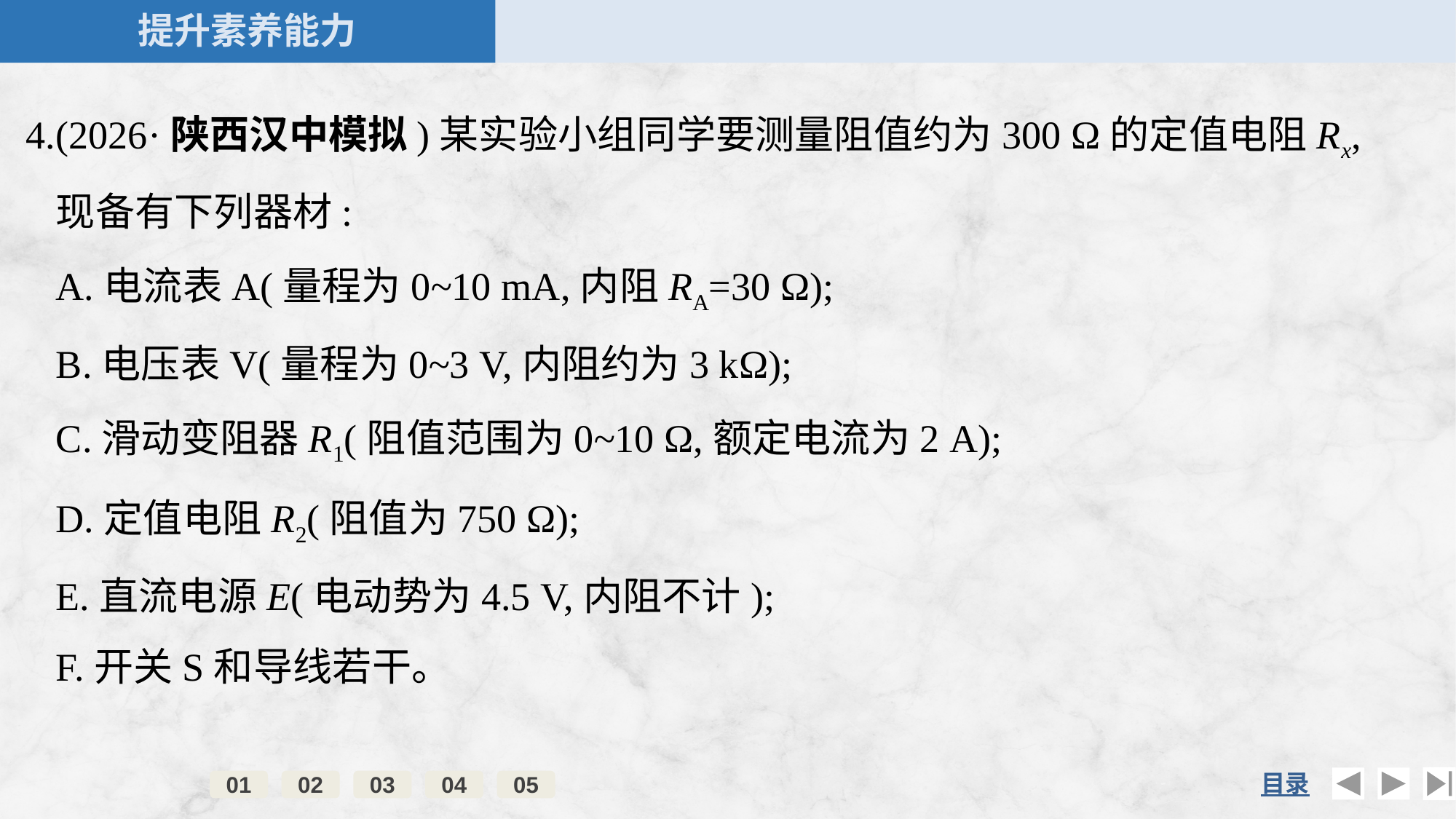

4.(2026·陕西汉中模拟)某实验小组同学要测量阻值约为300 Ω的定值电阻Rx,现备有下列器材:
	A.电流表A(量程为0~10 mA,内阻RA=30 Ω);
	B.电压表V(量程为0~3 V,内阻约为3 kΩ);
	C.滑动变阻器R1(阻值范围为0~10 Ω,额定电流为2 A);
	D.定值电阻R2(阻值为750 Ω);
	E.直流电源E(电动势为4.5 V,内阻不计);
	F.开关S和导线若干。